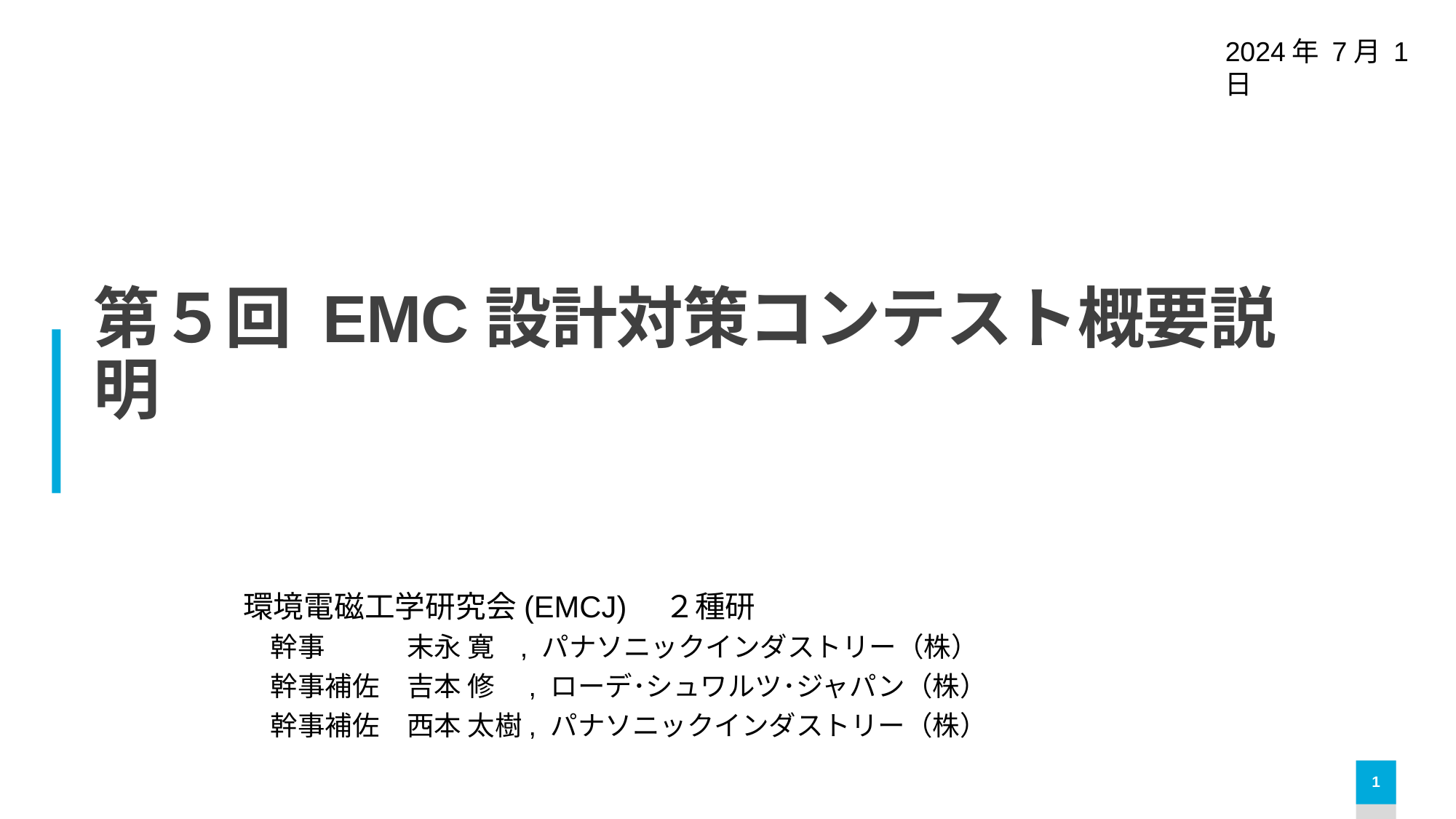

2024年 7月 1日

# 第５回 EMC設計対策コンテスト概要説明
環境電磁工学研究会(EMCJ)　２種研
　幹事　　　末永 寛   , パナソニックインダストリー（株）
　幹事補佐　吉本 修　, ローデ･シュワルツ･ジャパン（株）
　幹事補佐　西本 太樹, パナソニックインダストリー（株）